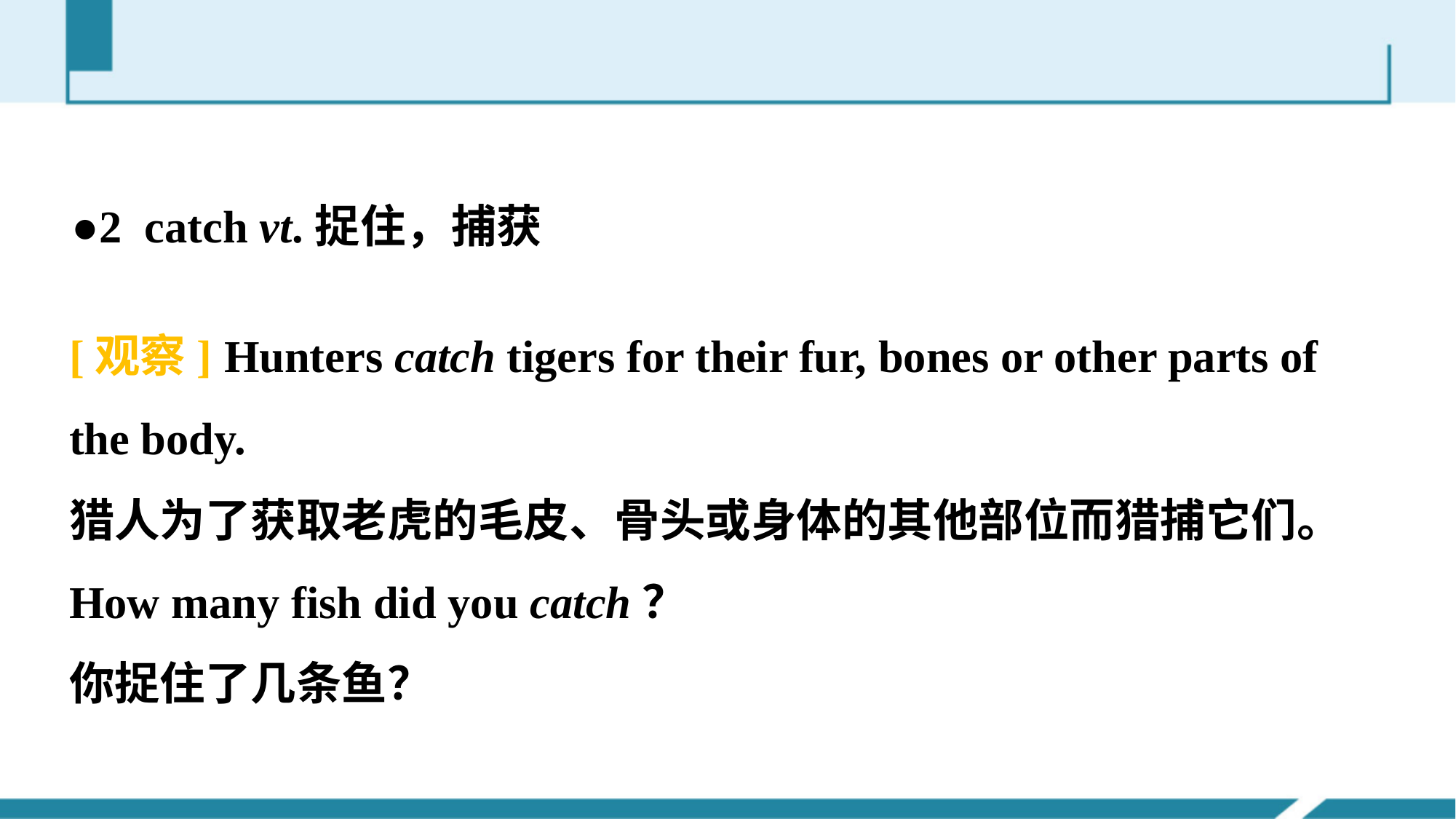

●2  catch vt.捉住，捕获
[观察] Hunters catch tigers for their fur, bones or other parts of the body.
猎人为了获取老虎的毛皮、骨头或身体的其他部位而猎捕它们。
How many fish did you catch？
你捉住了几条鱼？